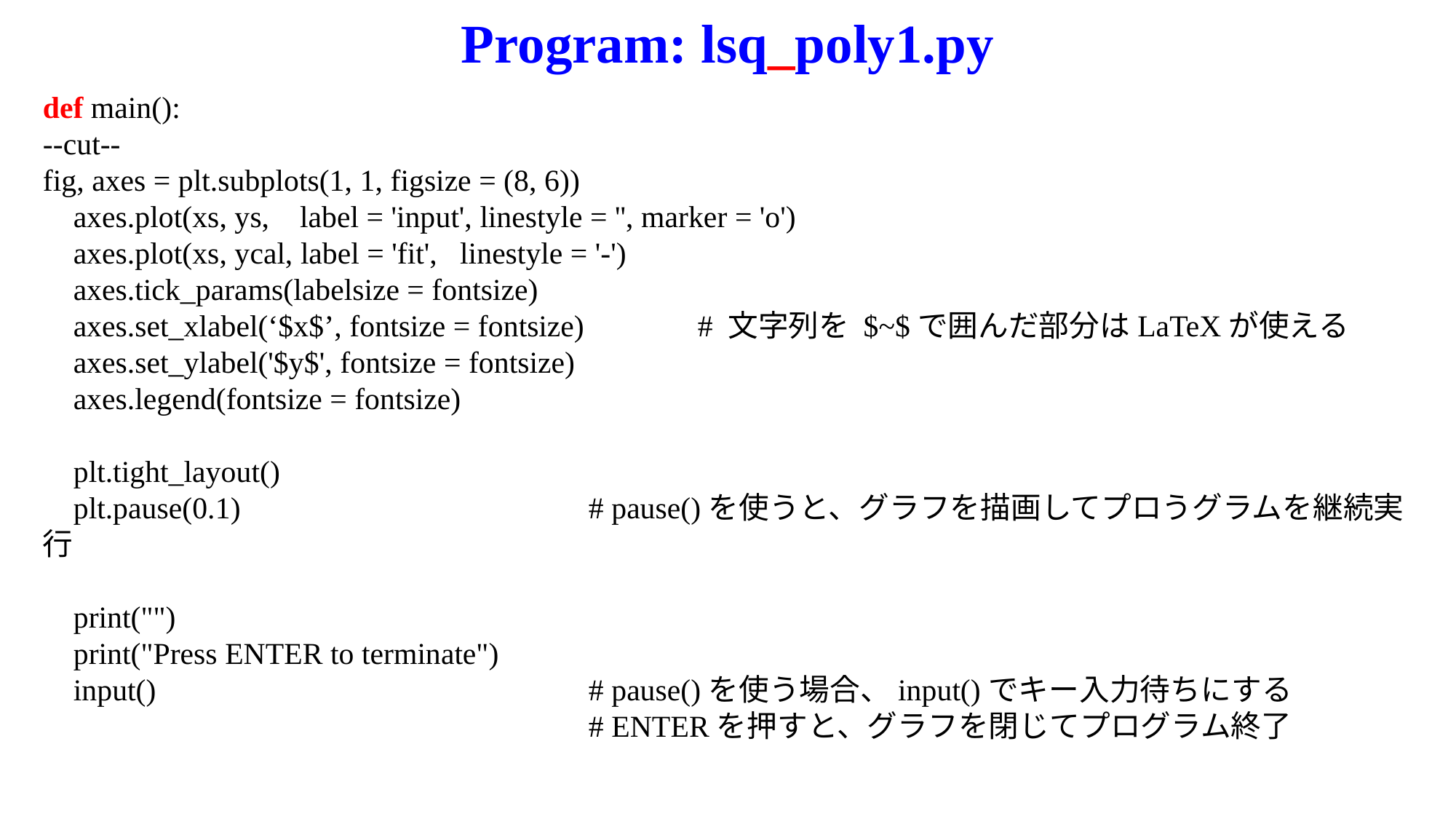

Program: lsq_poly1.py
def main():
--cut--
fig, axes = plt.subplots(1, 1, figsize = (8, 6))
    axes.plot(xs, ys,    label = 'input', linestyle = '', marker = 'o')
    axes.plot(xs, ycal, label = 'fit',   linestyle = '-')
    axes.tick_params(labelsize = fontsize)
    axes.set_xlabel(‘$x$’, fontsize = fontsize)		# 文字列を $~$で囲んだ部分はLaTeXが使える
    axes.set_ylabel('$y$', fontsize = fontsize)
    axes.legend(fontsize = fontsize)

    plt.tight_layout()
    plt.pause(0.1)				# pause()を使うと、グラフを描画してプロうグラムを継続実行

    print("")
    print("Press ENTER to terminate")
    input()				# pause()を使う場合、input()でキー入力待ちにする
					# ENTERを押すと、グラフを閉じてプログラム終了